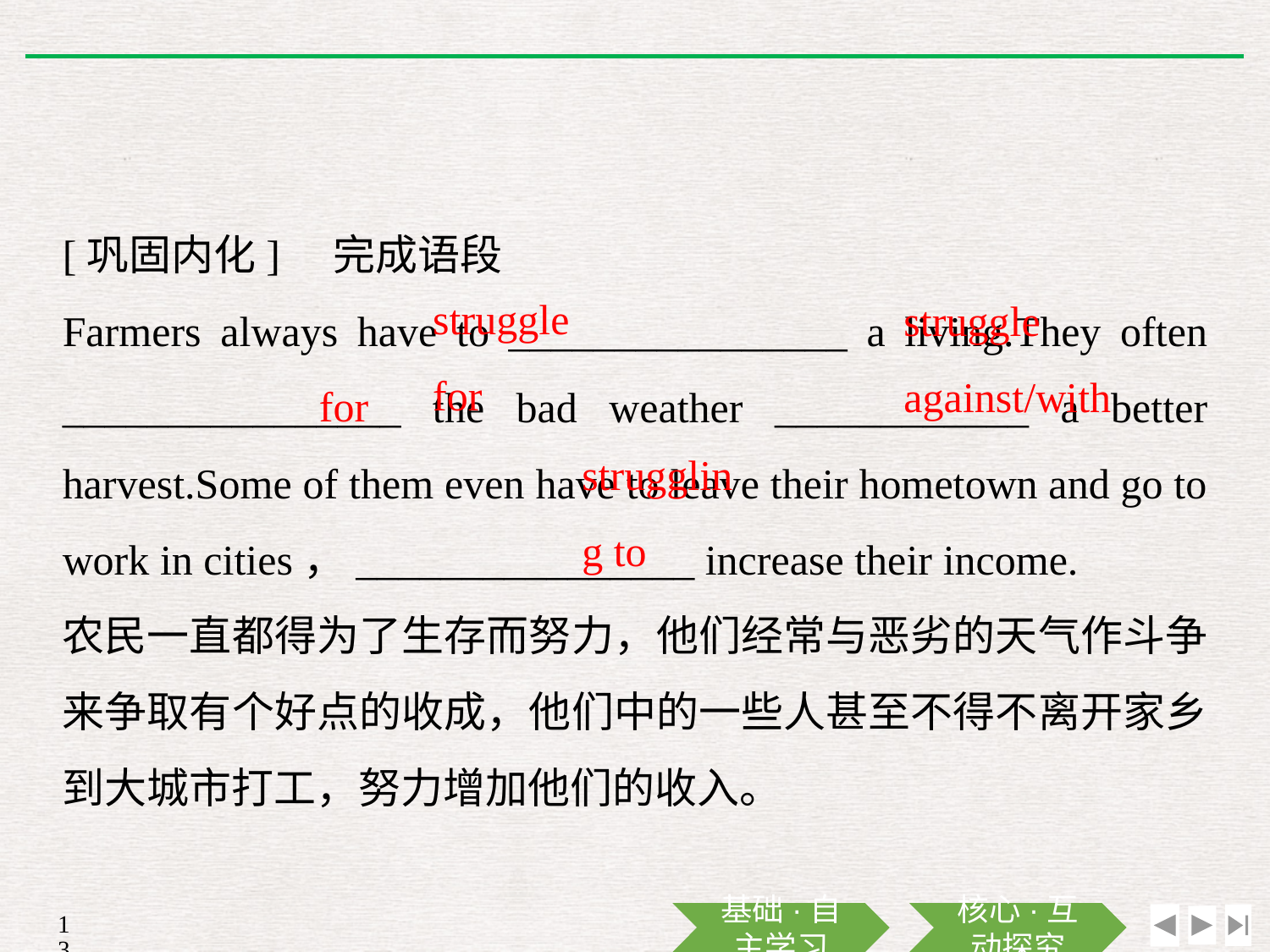

[巩固内化]　完成语段
Farmers always have to ________________ a living.They often ________________ the bad weather ____________ a better harvest.Some of them even have to leave their hometown and go to work in cities，________________ increase their income.
农民一直都得为了生存而努力，他们经常与恶劣的天气作斗争来争取有个好点的收成，他们中的一些人甚至不得不离开家乡到大城市打工，努力增加他们的收入。
struggle for
struggle against/with
for
struggling to